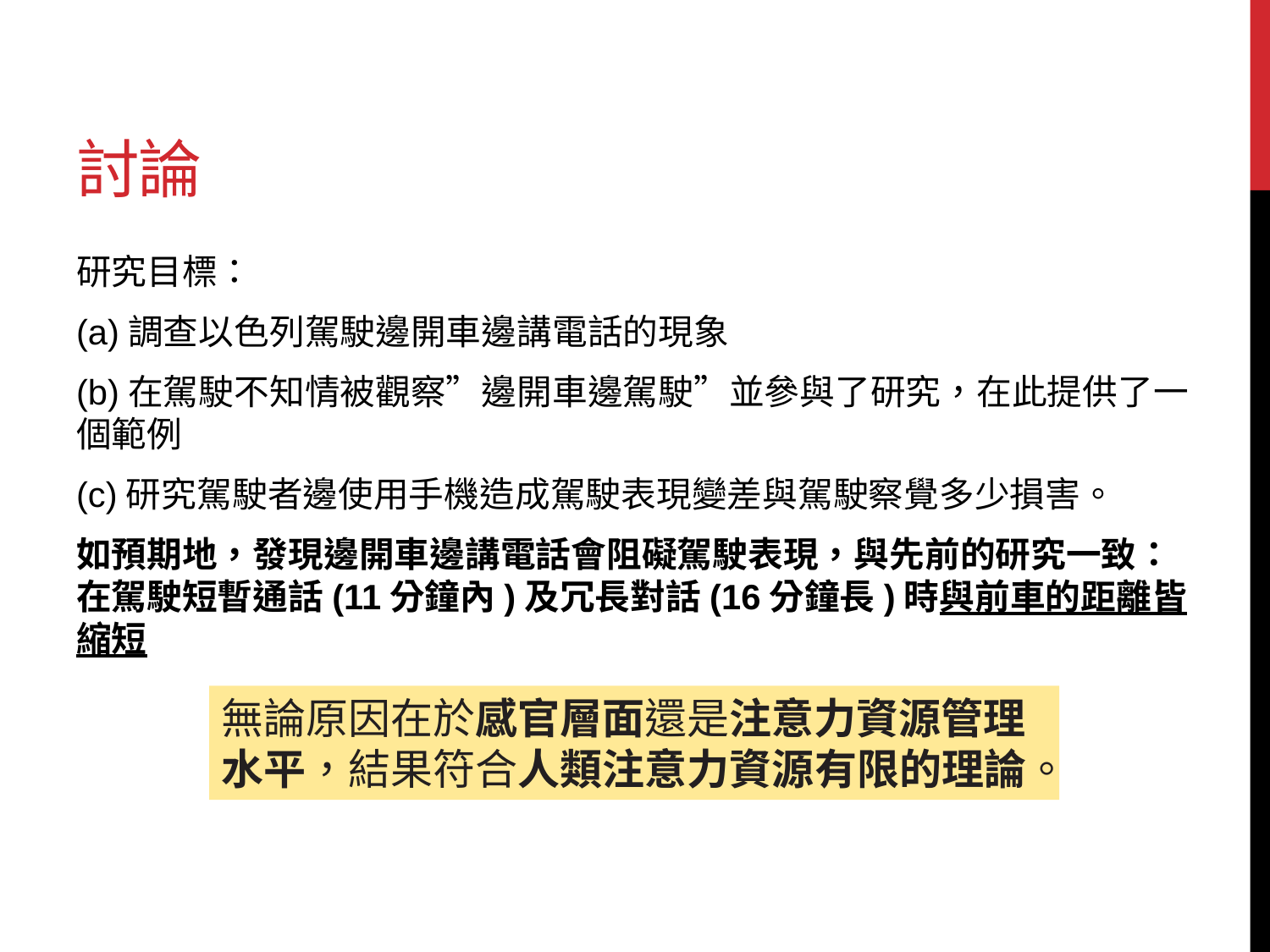

# 討論
研究目標：
(a)調查以色列駕駛邊開車邊講電話的現象
(b)在駕駛不知情被觀察”邊開車邊駕駛”並參與了研究，在此提供了一個範例
(c)研究駕駛者邊使用手機造成駕駛表現變差與駕駛察覺多少損害。
如預期地，發現邊開車邊講電話會阻礙駕駛表現，與先前的研究一致：在駕駛短暫通話(11分鐘內)及冗長對話(16分鐘長)時與前車的距離皆縮短
無論原因在於感官層面還是注意力資源管理水平，結果符合人類注意力資源有限的理論。